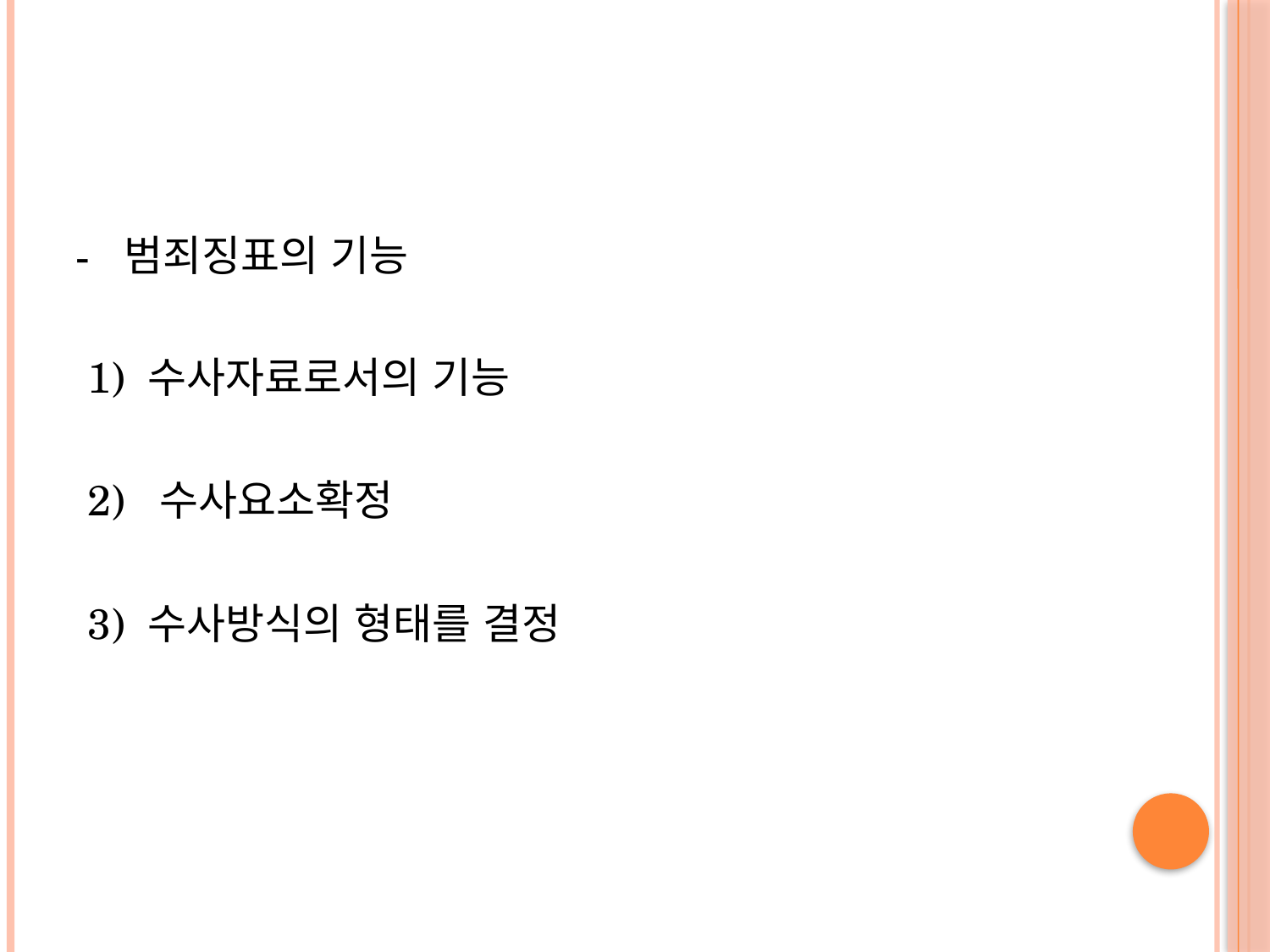

#
-  범죄징표의 기능

 1) 수사자료로서의 기능

 2)  수사요소확정

 3) 수사방식의 형태를 결정